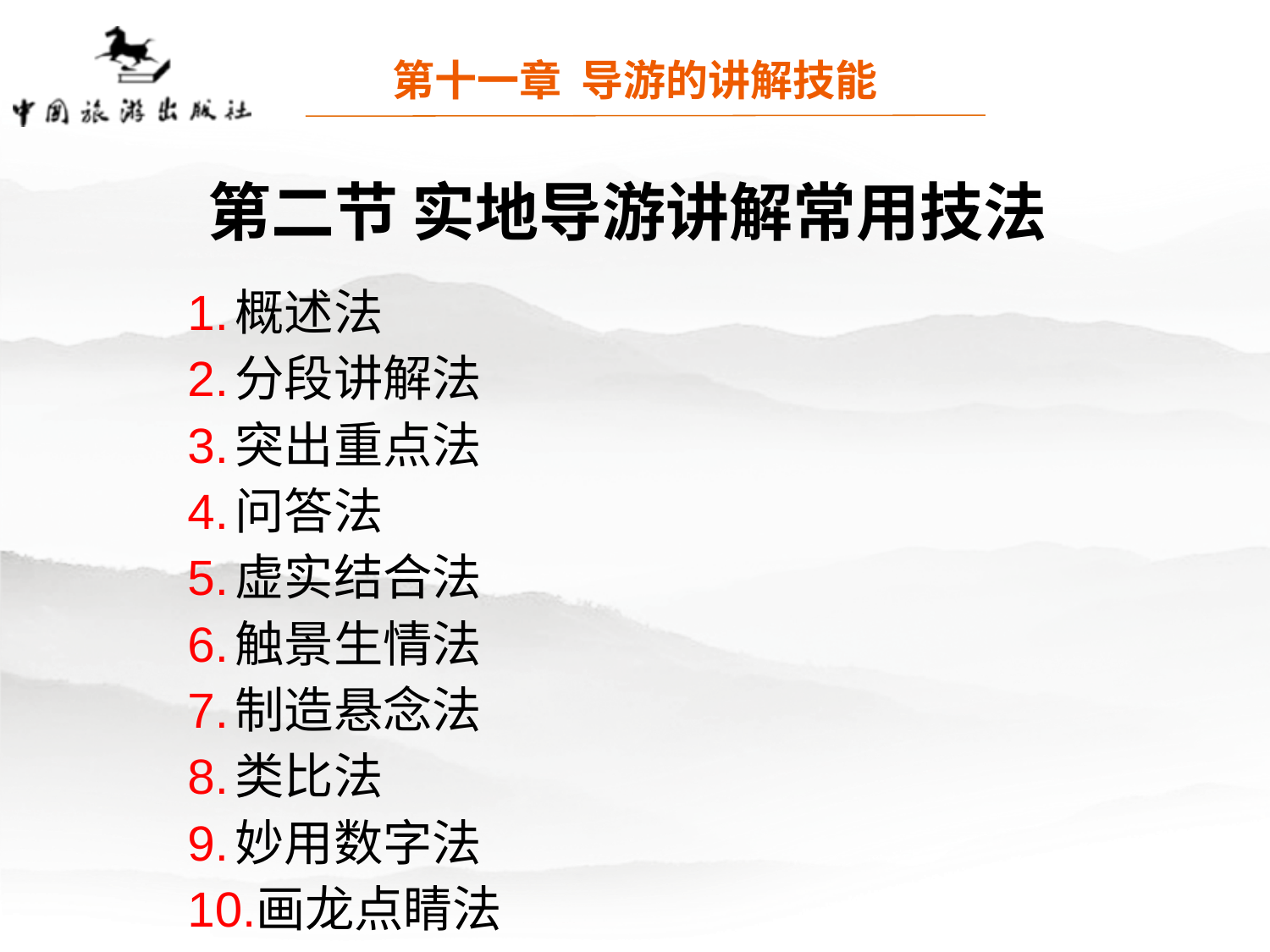

第十一章  导游的讲解技能

第二节 实地导游讲解常用技法
概述法
分段讲解法
突出重点法
问答法
虚实结合法
触景生情法
制造悬念法
类比法
妙用数字法
画龙点睛法